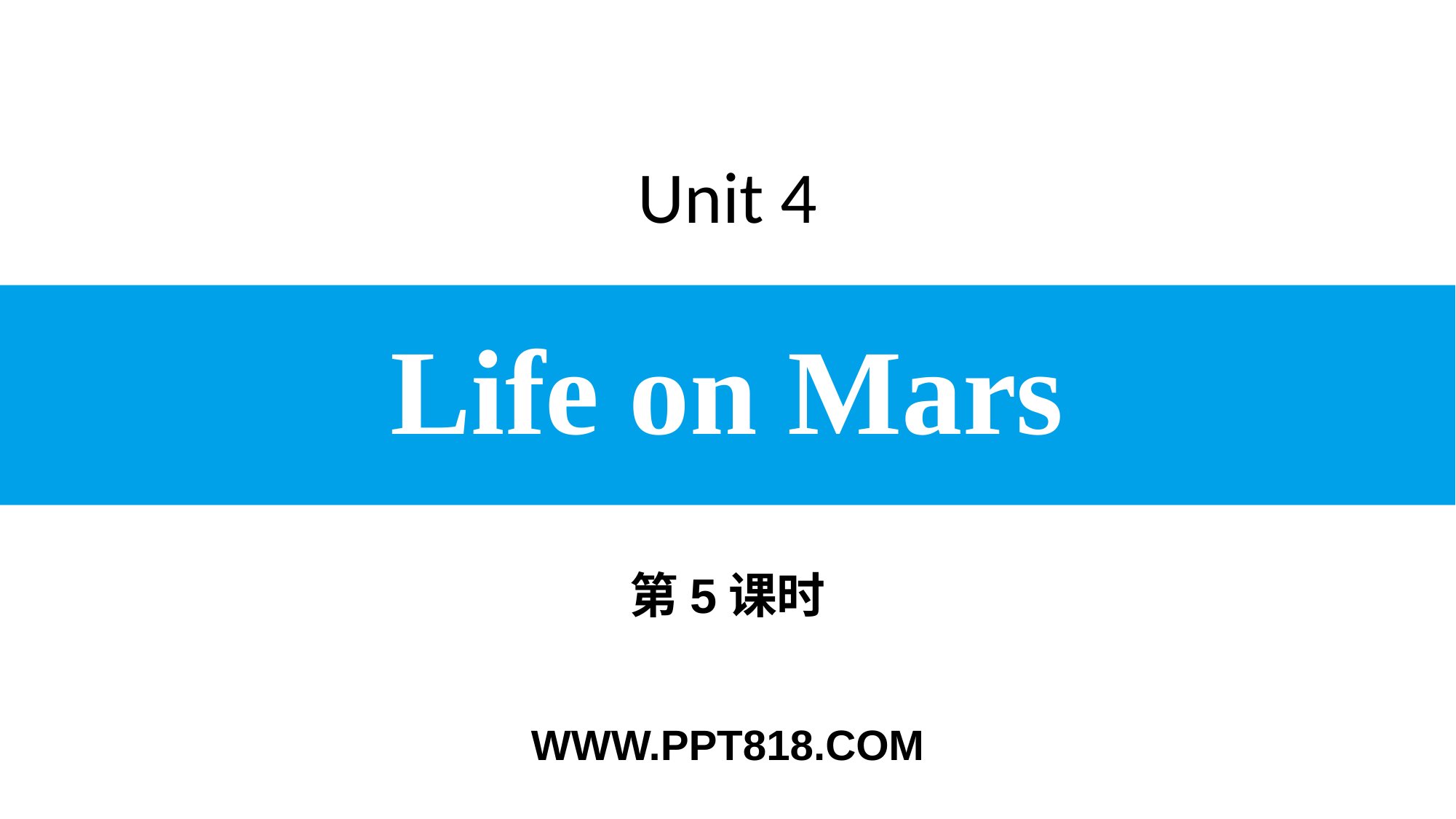

Unit 4
# Life on Mars
第5课时
WWW.PPT818.COM